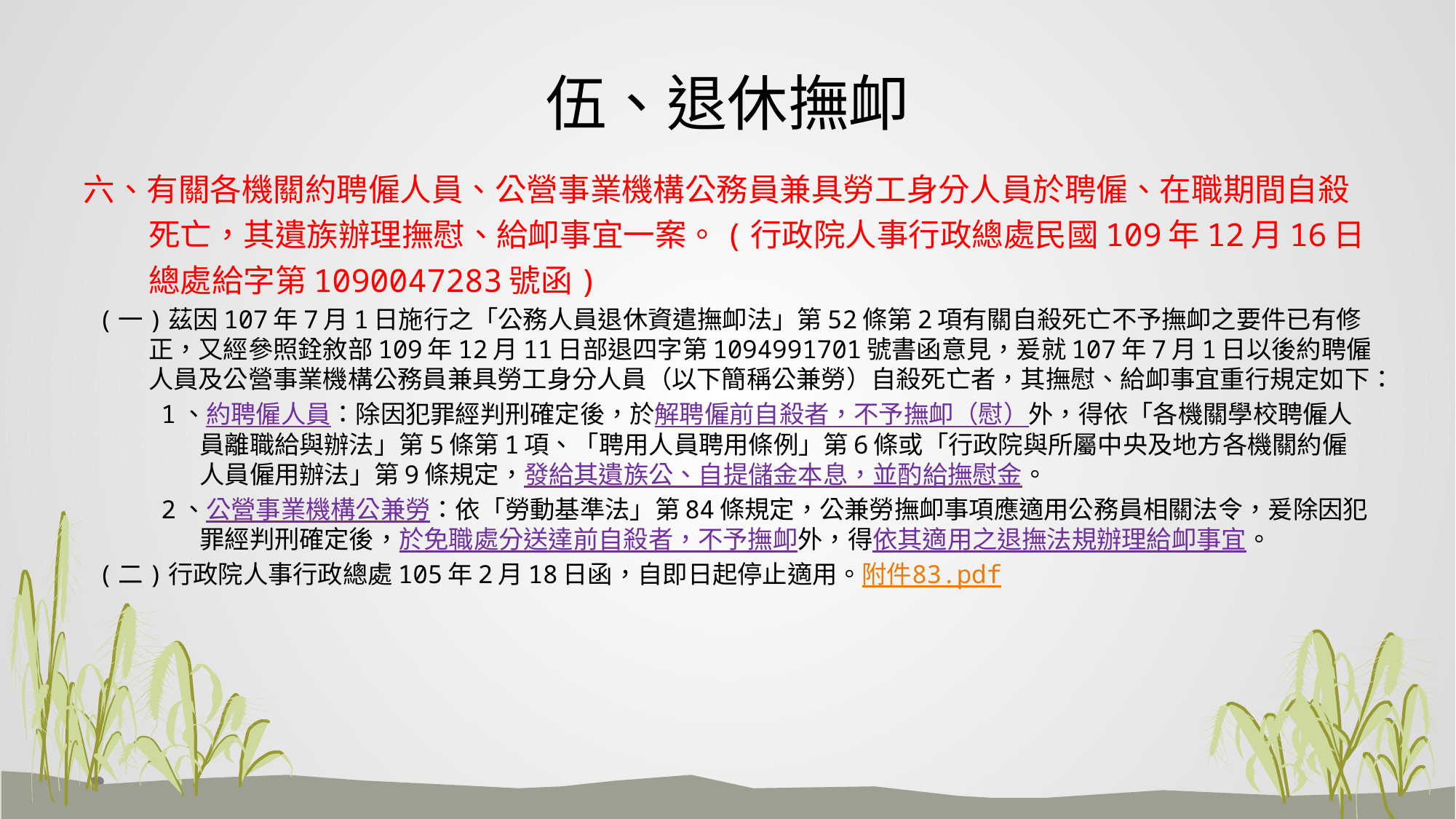

# 伍、退休撫卹
六、有關各機關約聘僱人員、公營事業機構公務員兼具勞工身分人員於聘僱、在職期間自殺死亡，其遺族辦理撫慰、給卹事宜一案。(行政院人事行政總處民國109年12月16日總處給字第1090047283號函)
(一)茲因107年7月1日施行之「公務人員退休資遣撫卹法」第52條第2項有關自殺死亡不予撫卹之要件已有修正，又經參照銓敘部109年12月11日部退四字第1094991701號書函意見，爰就107年7月1日以後約聘僱人員及公營事業機構公務員兼具勞工身分人員（以下簡稱公兼勞）自殺死亡者，其撫慰、給卹事宜重行規定如下：
1、約聘僱人員：除因犯罪經判刑確定後，於解聘僱前自殺者，不予撫卹（慰）外，得依「各機關學校聘僱人員離職給與辦法」第5條第1項、「聘用人員聘用條例」第6條或「行政院與所屬中央及地方各機關約僱人員僱用辦法」第9條規定，發給其遺族公、自提儲金本息，並酌給撫慰金。
2、公營事業機構公兼勞：依「勞動基準法」第84條規定，公兼勞撫卹事項應適用公務員相關法令，爰除因犯罪經判刑確定後，於免職處分送達前自殺者，不予撫卹外，得依其適用之退撫法規辦理給卹事宜。
(二)行政院人事行政總處105年2月18日函，自即日起停止適用。附件83.pdf